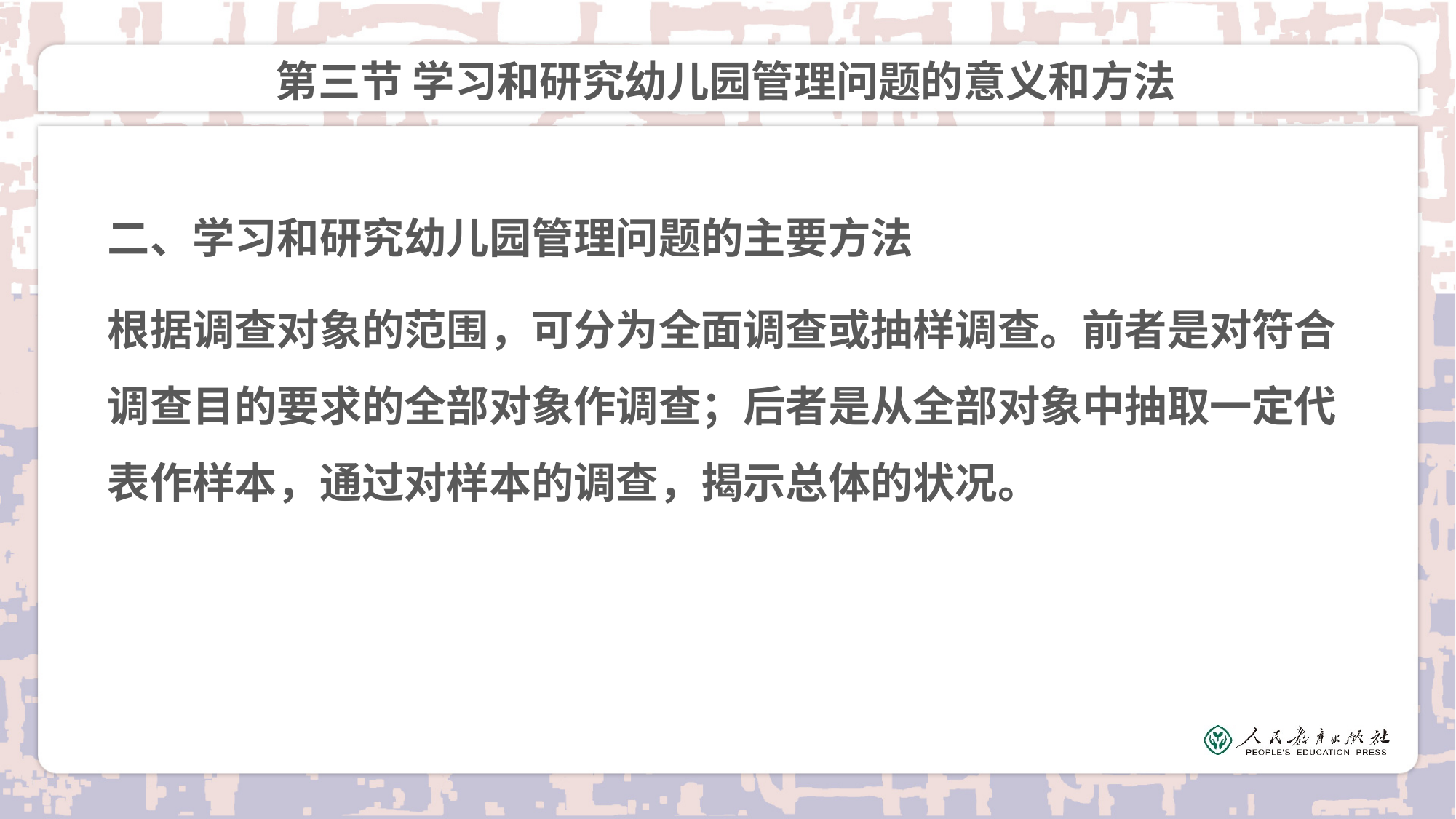

# 第三节 学习和研究幼儿园管理问题的意义和方法
二、学习和研究幼儿园管理问题的主要方法
根据调查对象的范围，可分为全面调查或抽样调查。前者是对符合调查目的要求的全部对象作调查；后者是从全部对象中抽取一定代表作样本，通过对样本的调查，揭示总体的状况。